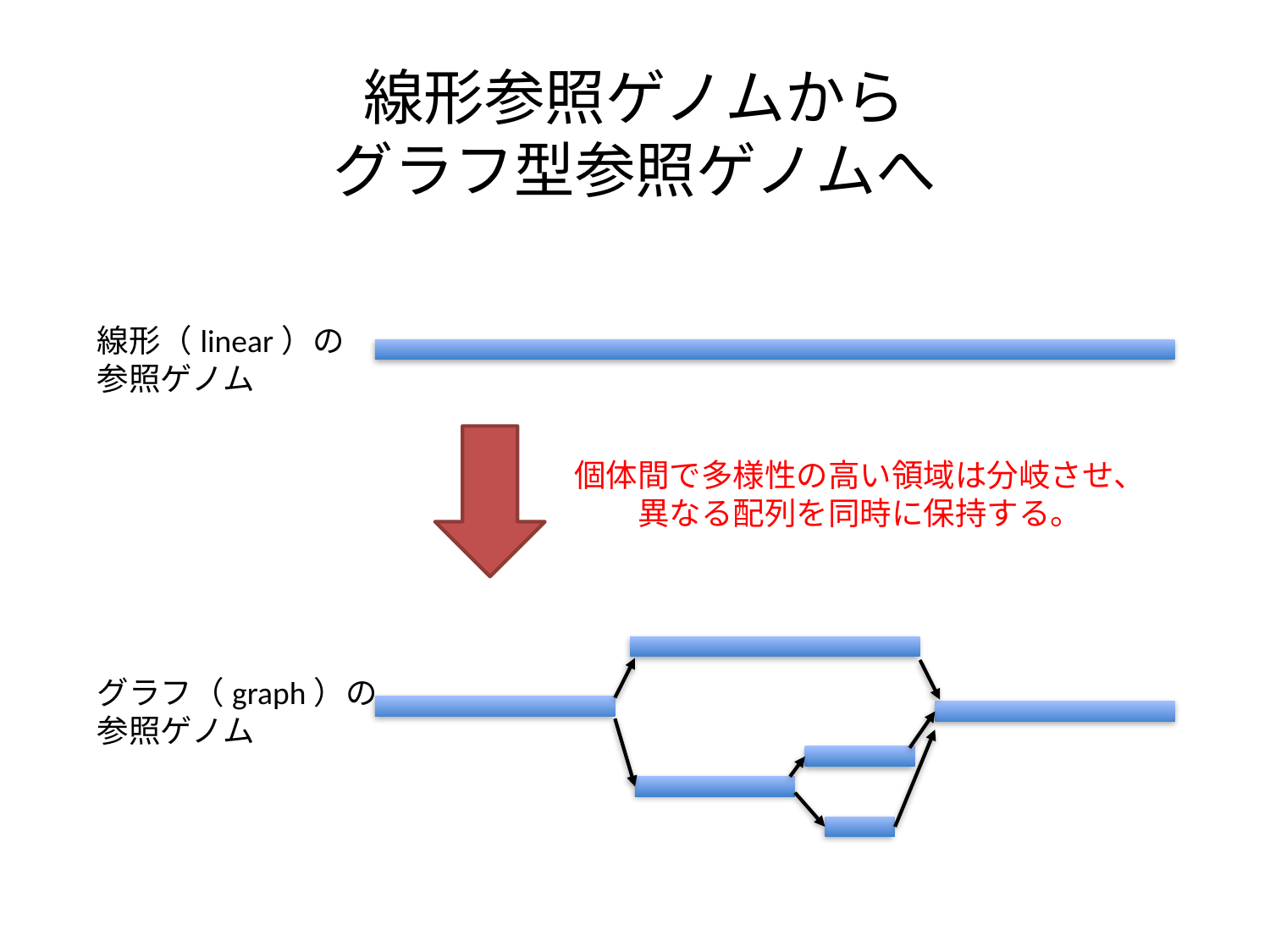

# 線形参照ゲノムから グラフ型参照ゲノムへ
線形（linear）の
参照ゲノム

個体間で多様性の高い領域は分岐させ、
異なる配列を同時に保持する。

グラフ（graph）の
参照ゲノム